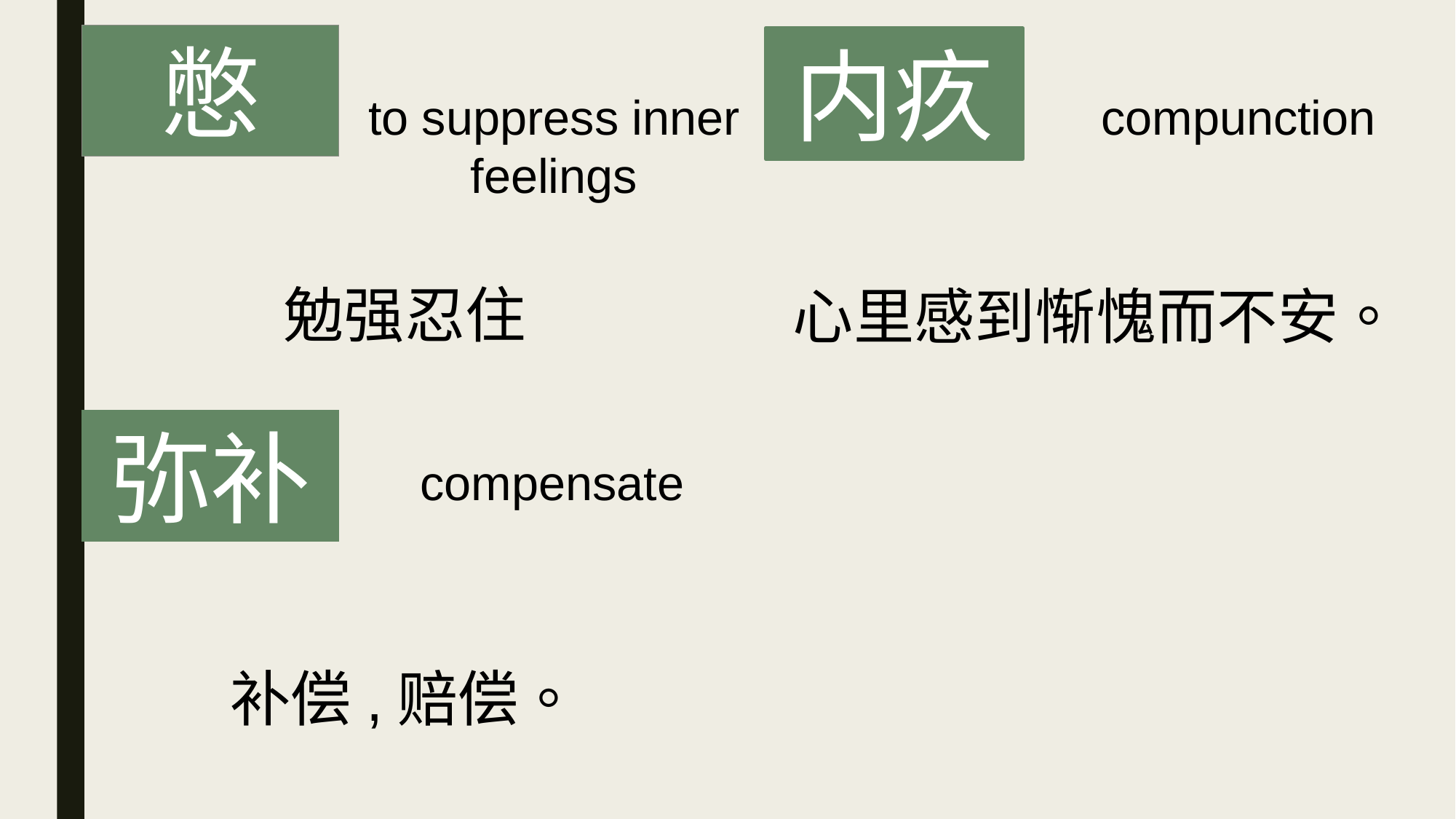

憋
内疚
to suppress inner feelings
compunction
勉强忍住
心里感到惭愧而不安。
弥补
compensate
补偿,赔偿。